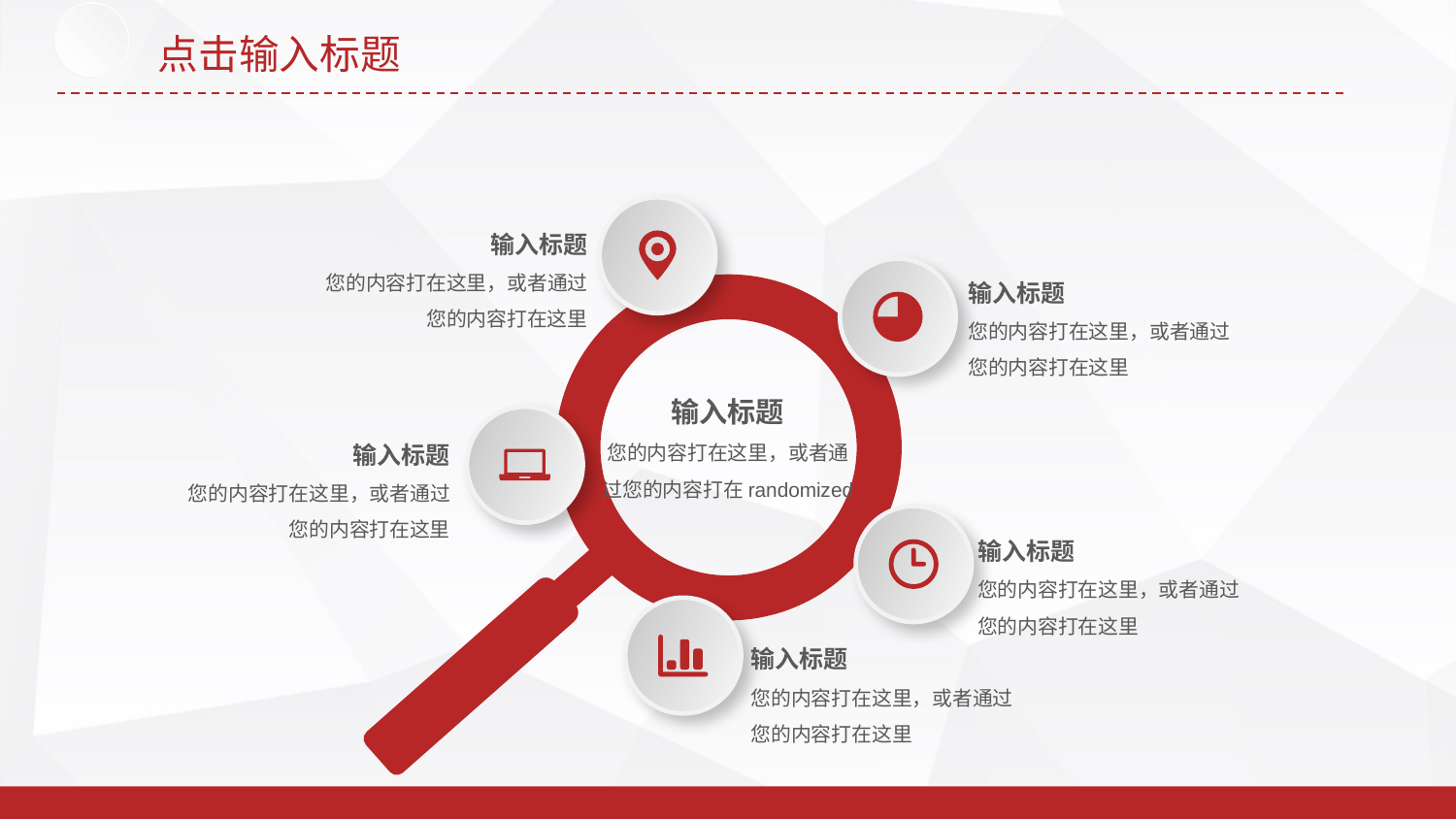

点击输入标题

输入标题
您的内容打在这里，或者通过您的内容打在这里

输入标题
您的内容打在这里，或者通过您的内容打在这里

输入标题
您的内容打在这里，或者通过您的内容打在randomized

输入标题
您的内容打在这里，或者通过您的内容打在这里

输入标题
您的内容打在这里，或者通过您的内容打在这里

输入标题
您的内容打在这里，或者通过您的内容打在这里